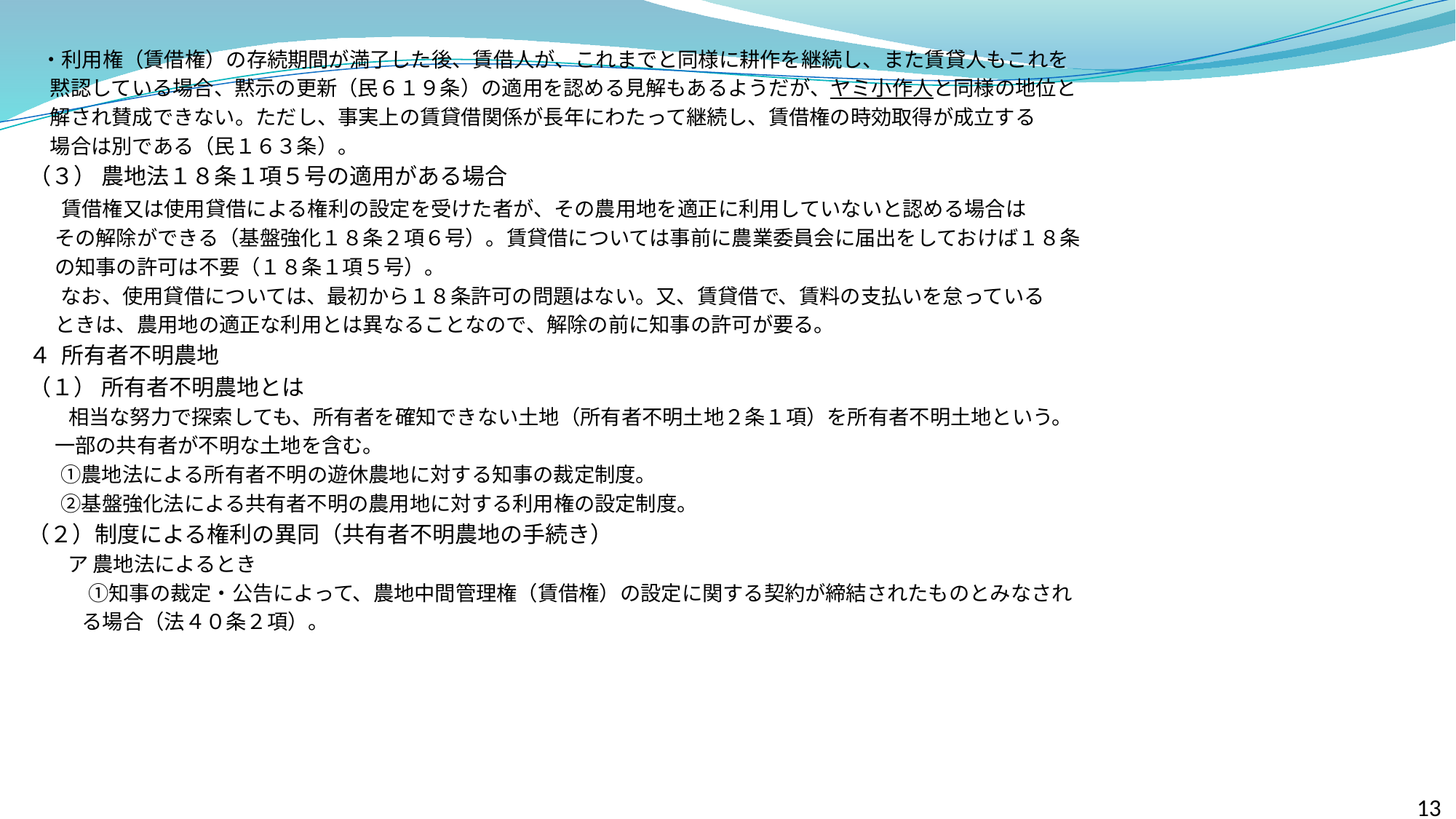

・利用権（賃借権）の存続期間が満了した後、賃借人が、これまでと同様に耕作を継続し、また賃貸人もこれを
       黙認している場合、黙示の更新（民６１９条）の適用を認める見解もあるようだが、ヤミ小作人と同様の地位と
       解され賛成できない。ただし、事実上の賃貸借関係が長年にわたって継続し、賃借権の時効取得が成立する
       場合は別である（民１６３条）。
  （３） 農地法１８条１項５号の適用がある場合
 　   賃借権又は使用貸借による権利の設定を受けた者が、その農用地を適正に利用していないと認める場合は
        その解除ができる（基盤強化１８条２項６号）。賃貸借については事前に農業委員会に届出をしておけば１８条
        の知事の許可は不要（１８条１項５号）。
　     なお、使用貸借については、最初から１８条許可の問題はない。又、賃貸借で、賃料の支払いを怠っている
        ときは、農用地の適正な利用とは異なることなので、解除の前に知事の許可が要る。
  ４  所有者不明農地
  （１） 所有者不明農地とは
 　　 相当な努力で探索しても、所有者を確知できない土地（所有者不明土地２条１項）を所有者不明土地という。
        一部の共有者が不明な土地を含む。
　     ①農地法による所有者不明の遊休農地に対する知事の裁定制度。
　     ②基盤強化法による共有者不明の農用地に対する利用権の設定制度。
  （２）制度による権利の異同（共有者不明農地の手続き）
　　  ア 農地法によるとき
　　　  ①知事の裁定・公告によって、農地中間管理権（賃借権）の設定に関する契約が締結されたものとみなされ
              る場合（法４０条２項）。

13